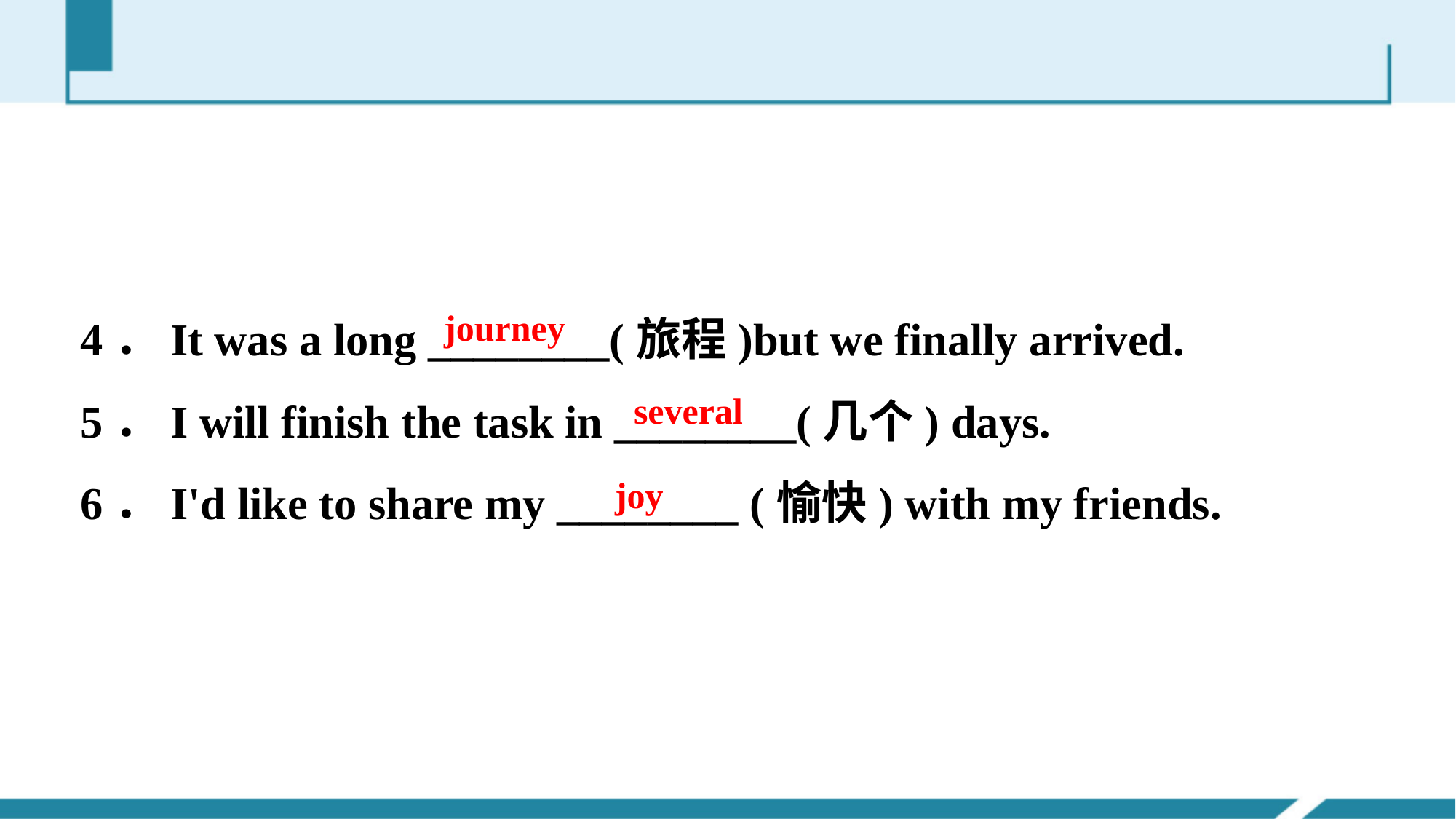

4．It was a long ________(旅程)but we finally arrived.
5．I will finish the task in ________(几个) days.
6．I'd like to share my ________ (愉快) with my friends.
journey
several
joy